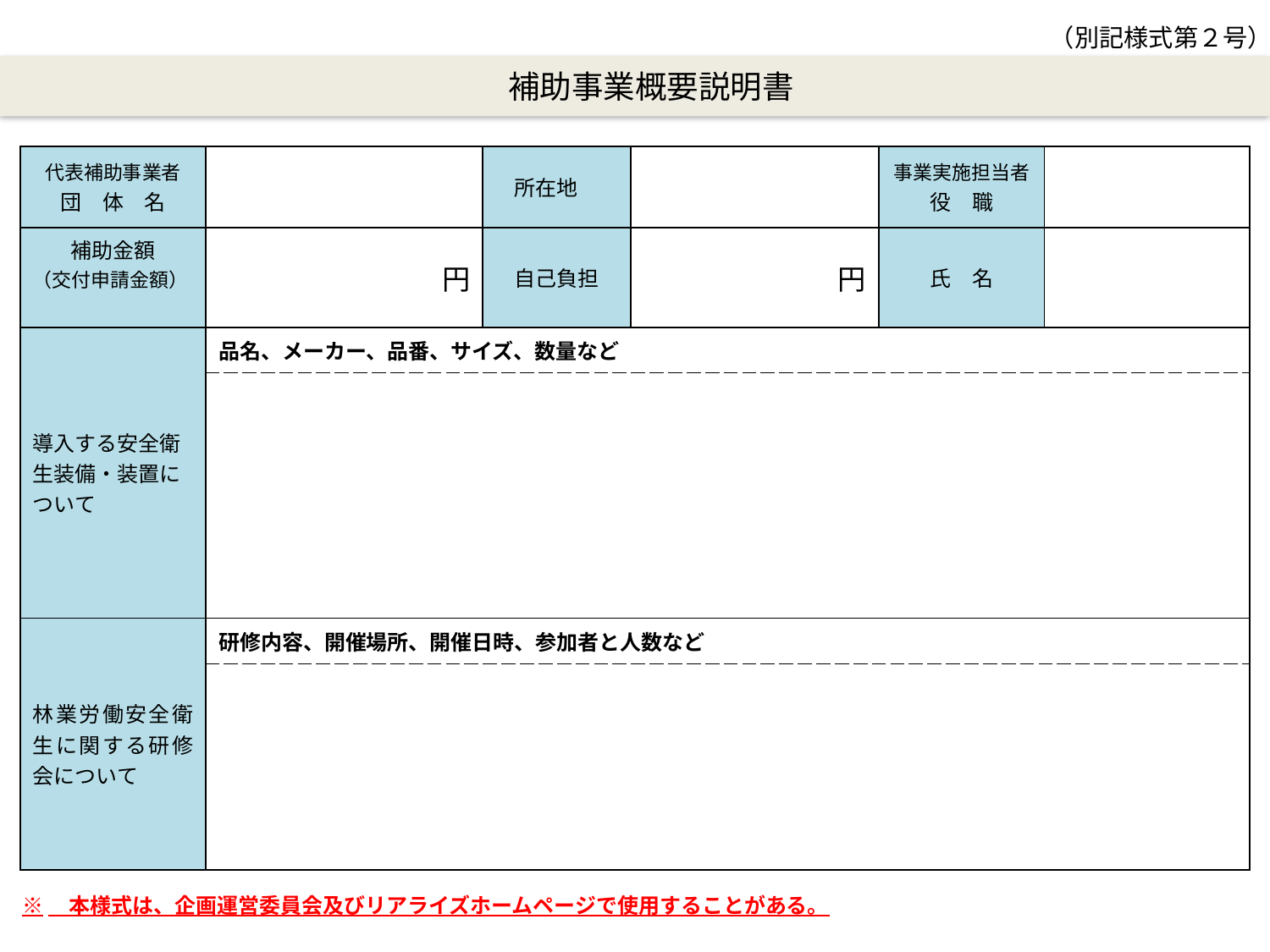

（別記様式第２号）
　補助事業概要説明書
| 代表補助事業者 団　体　名 |  | 所在地 |  | 事業実施担当者 役　職 |  |
| --- | --- | --- | --- | --- | --- |
| 補助金額 （交付申請金額） | 円 | 自己負担 | 円 | 氏　名 |  |
| 導入する安全衛生装備・装置について | 品名、メーカー、品番、サイズ、数量など |  |  |  |  |
|  |  |  |  |  |  |
| 林業労働安全衛生に関する研修会について | 研修内容、開催場所、開催日時、参加者と人数など |  |  |  |  |
|  |  |  |  |  |  |
※　本様式は、企画運営委員会及びリアライズホームページで使用することがある。